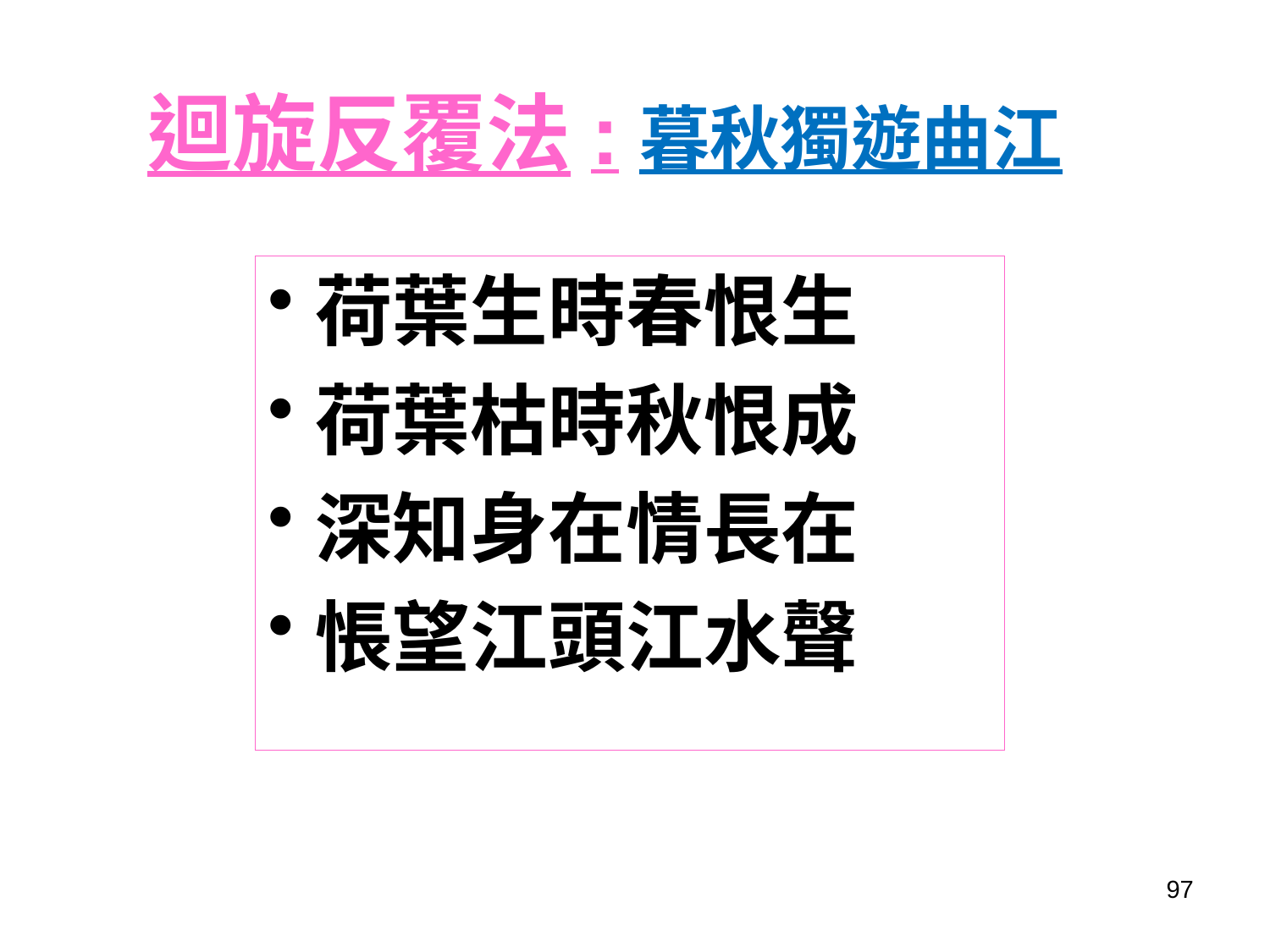

# 迴旋反覆法:暮秋獨遊曲江
荷葉生時春恨生
荷葉枯時秋恨成
深知身在情長在
悵望江頭江水聲
97